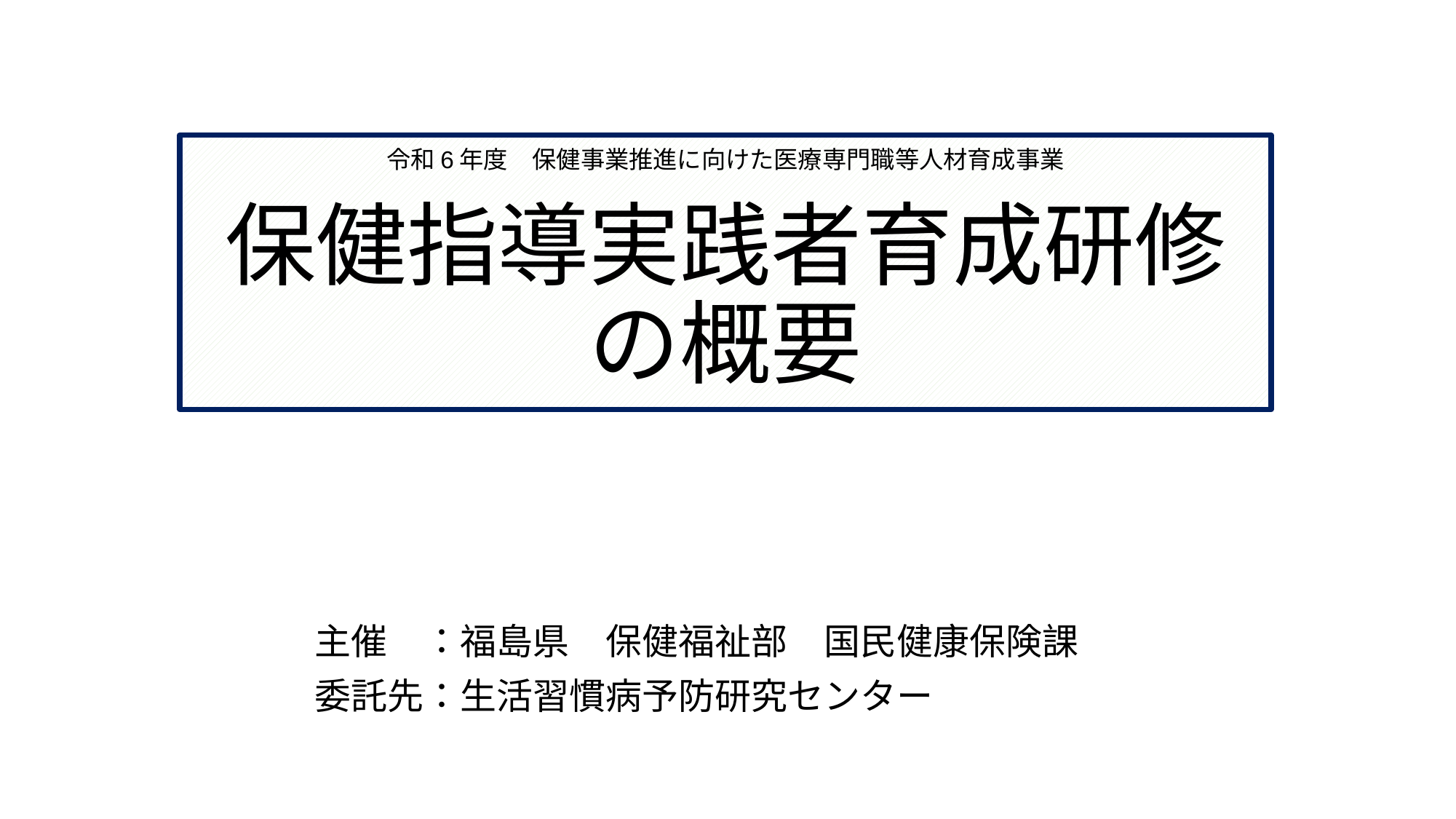

# 令和6年度　保健事業推進に向けた医療専門職等人材育成事業 保健指導実践者育成研修の概要
主催　：福島県　保健福祉部　国民健康保険課
委託先：生活習慣病予防研究センター